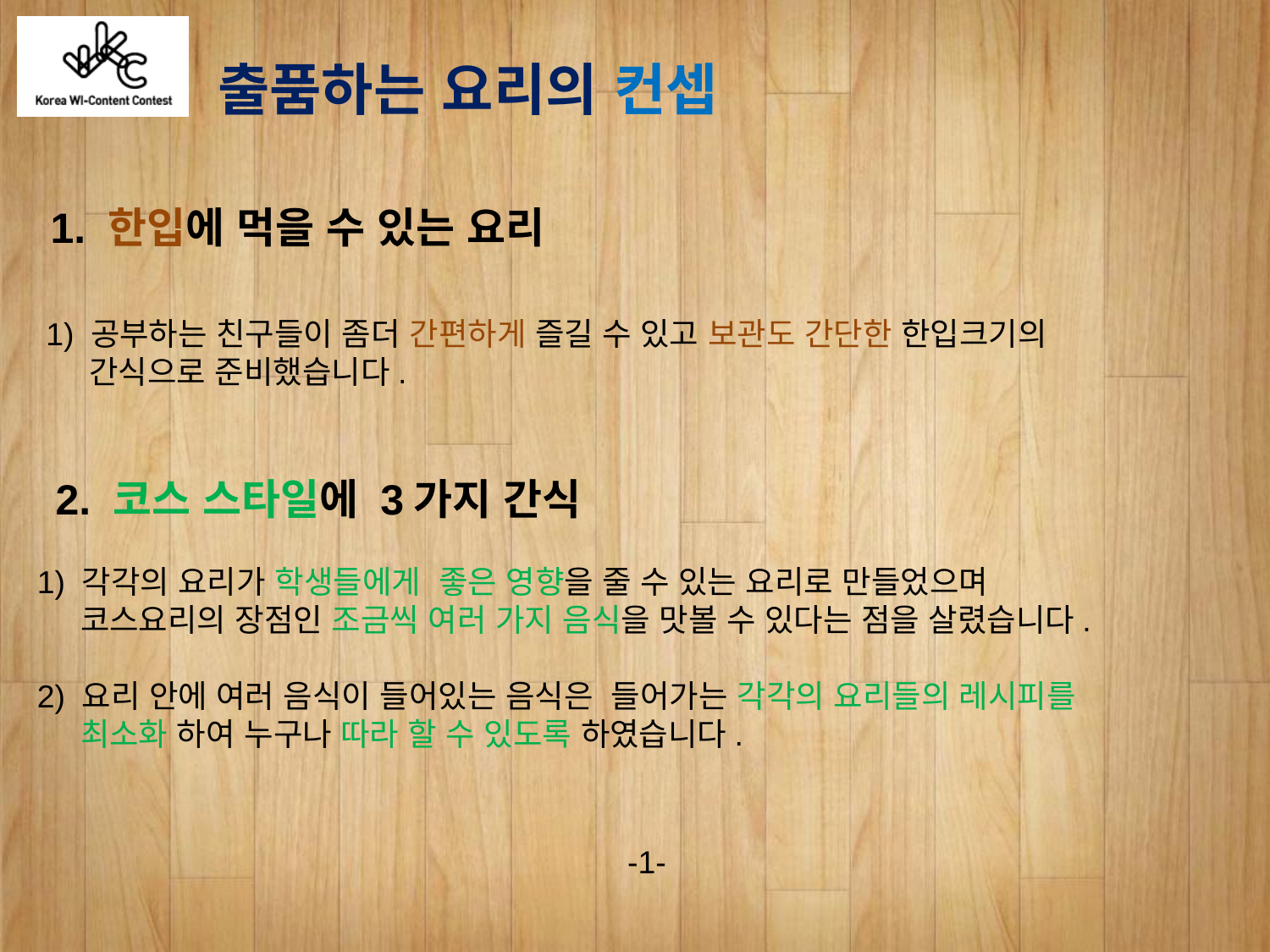

출품하는 요리의 컨셉
1. 한입에 먹을 수 있는 요리
 1) 공부하는 친구들이 좀더 간편하게 즐길 수 있고 보관도 간단한 한입크기의
     간식으로 준비했습니다.

2. 코스 스타일에 3가지 간식
1) 각각의 요리가 학생들에게  좋은 영향을 줄 수 있는 요리로 만들었으며
    코스요리의 장점인 조금씩 여러 가지 음식을 맛볼 수 있다는 점을 살렸습니다.

2) 요리 안에 여러 음식이 들어있는 음식은  들어가는 각각의 요리들의 레시피를
    최소화 하여 누구나 따라 할 수 있도록 하였습니다.
-1-